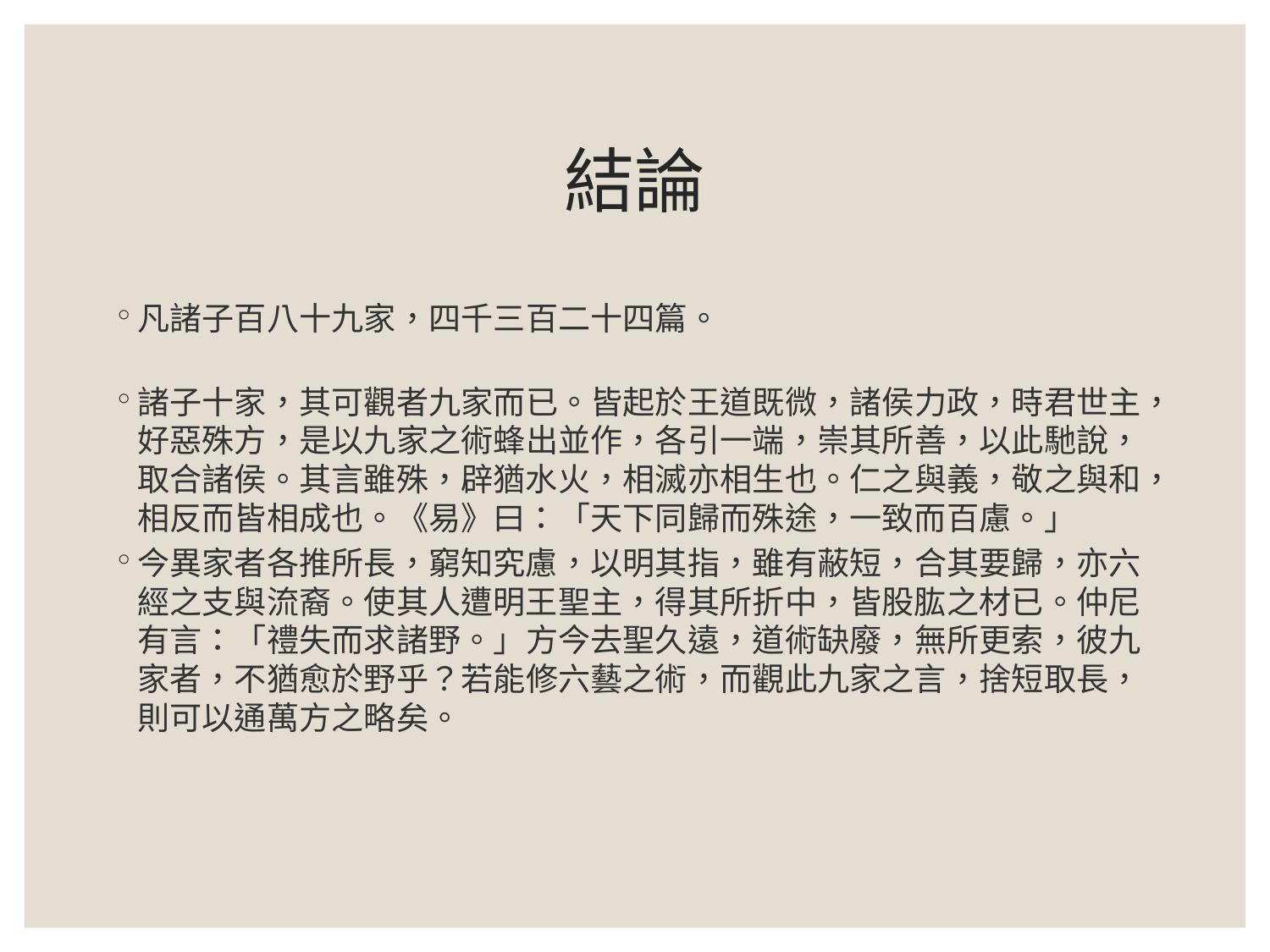

# 結論
凡諸子百八十九家，四千三百二十四篇。
諸子十家，其可觀者九家而已。皆起於王道既微，諸侯力政，時君世主，好惡殊方，是以九家之術蜂出並作，各引一端，崇其所善，以此馳說，取合諸侯。其言雖殊，辟猶水火，相滅亦相生也。仁之與義，敬之與和，相反而皆相成也。《易》曰：「天下同歸而殊途，一致而百慮。」
今異家者各推所長，窮知究慮，以明其指，雖有蔽短，合其要歸，亦六經之支與流裔。使其人遭明王聖主，得其所折中，皆股肱之材已。仲尼有言：「禮失而求諸野。」方今去聖久遠，道術缺廢，無所更索，彼九家者，不猶愈於野乎？若能修六藝之術，而觀此九家之言，捨短取長，則可以通萬方之略矣。